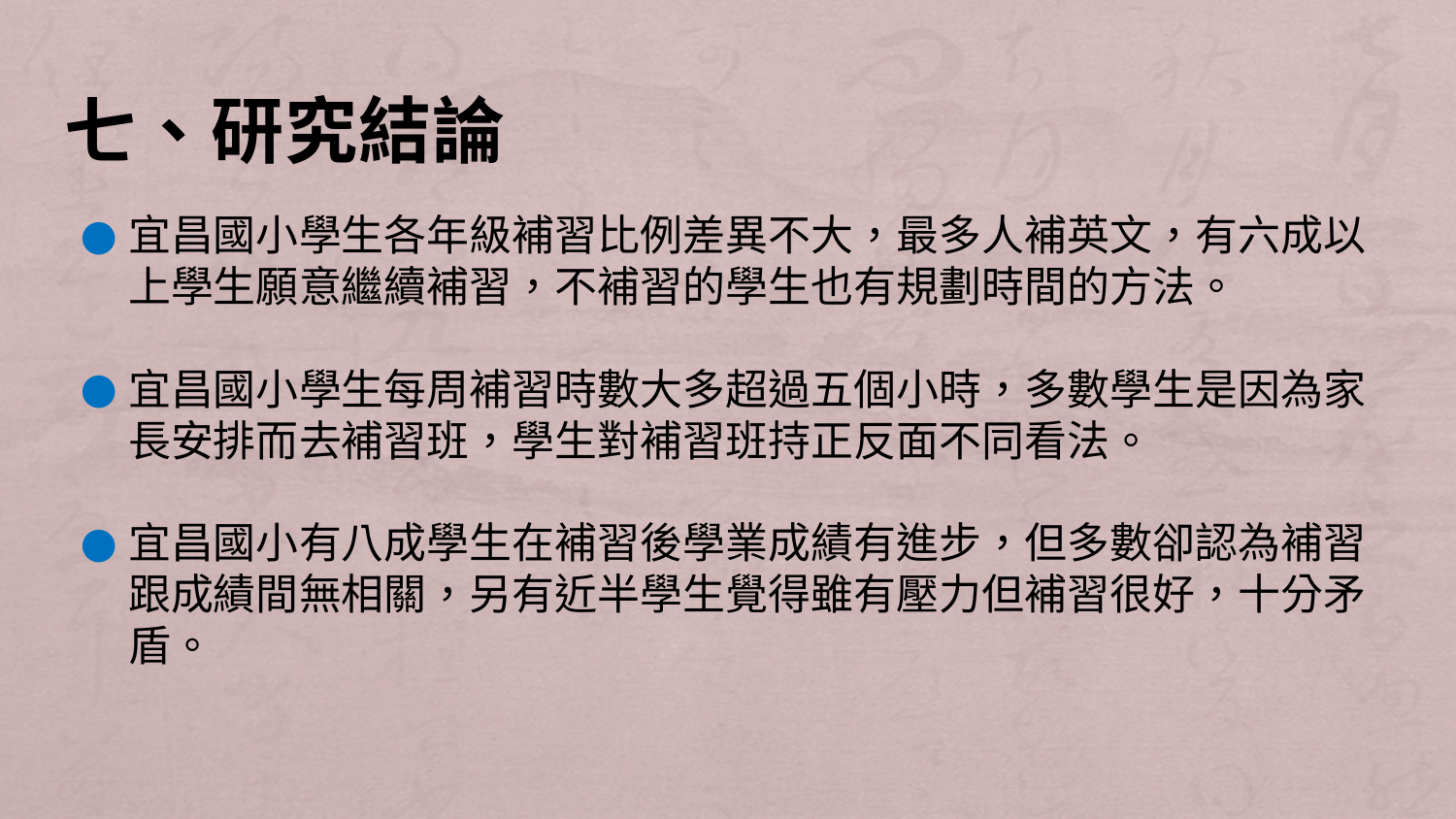

# 七、研究結論

宜昌國小學生各年級補習比例差異不大，最多人補英文，有六成以上學生願意繼續補習，不補習的學生也有規劃時間的方法。

宜昌國小學生每周補習時數大多超過五個小時，多數學生是因為家長安排而去補習班，學生對補習班持正反面不同看法。

宜昌國小有八成學生在補習後學業成績有進步，但多數卻認為補習跟成績間無相關，另有近半學生覺得雖有壓力但補習很好，十分矛盾。